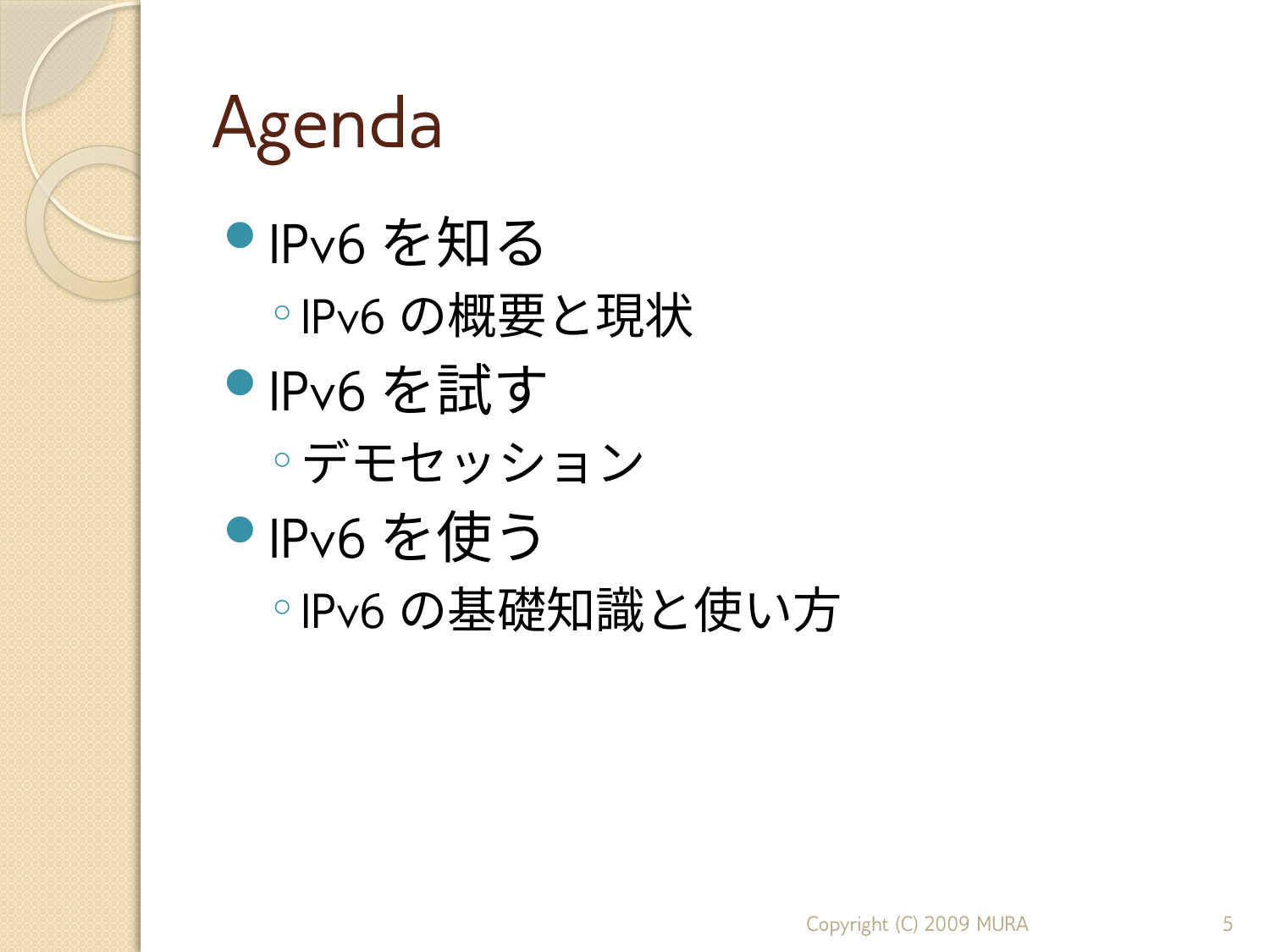

# Agenda
IPv6を知る
IPv6の概要と現状
IPv6を試す
デモセッション
IPv6を使う
IPv6の基礎知識と使い方
Copyright (C) 2009 MURA
5